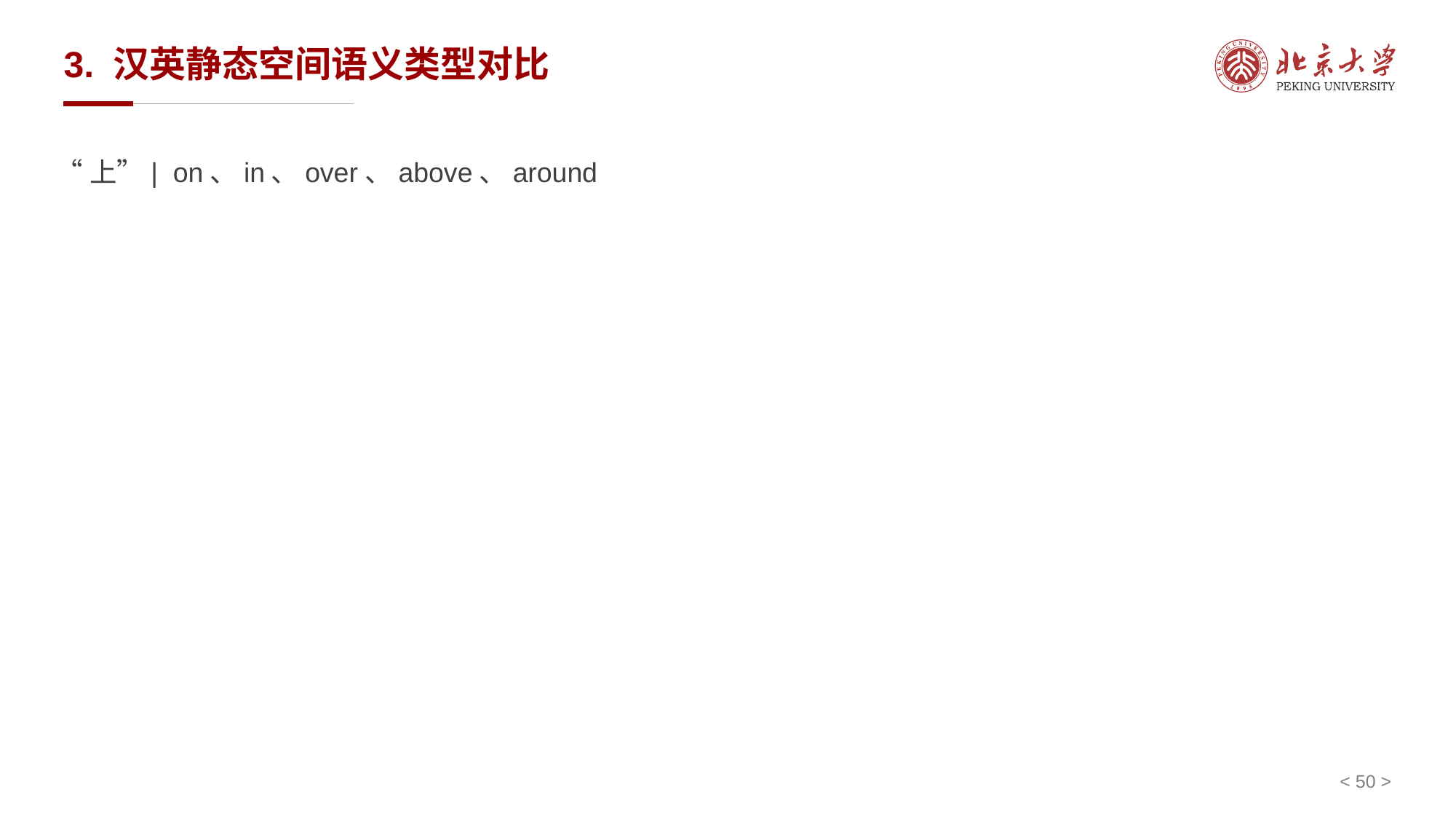

# 3. 汉英静态空间语义类型对比
“上”|  on、in、over、above、around
< 50 >